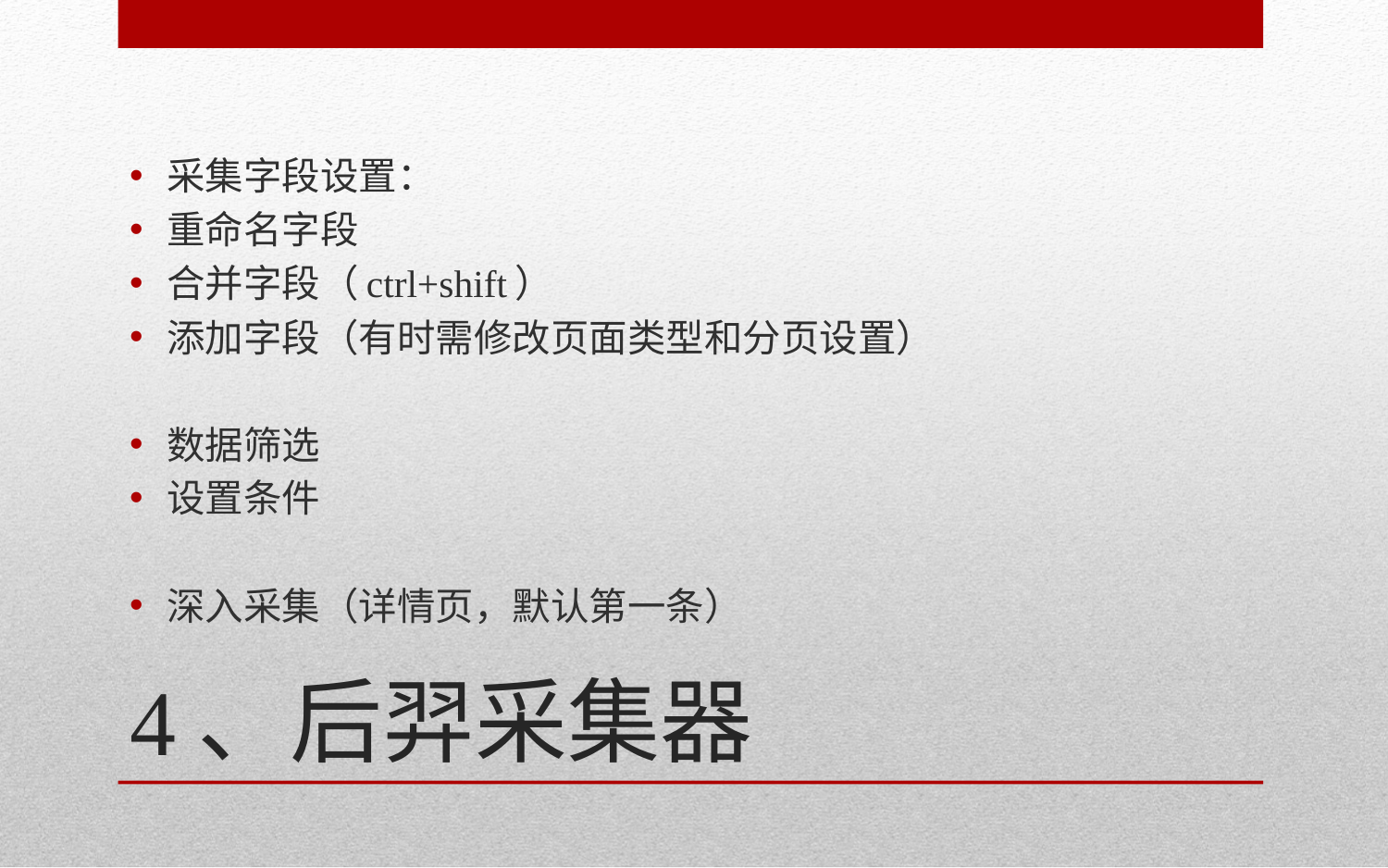

采集字段设置：
重命名字段
合并字段（ctrl+shift）
添加字段（有时需修改页面类型和分页设置）

数据筛选
设置条件

深入采集（详情页，默认第一条）

# 4、后羿采集器